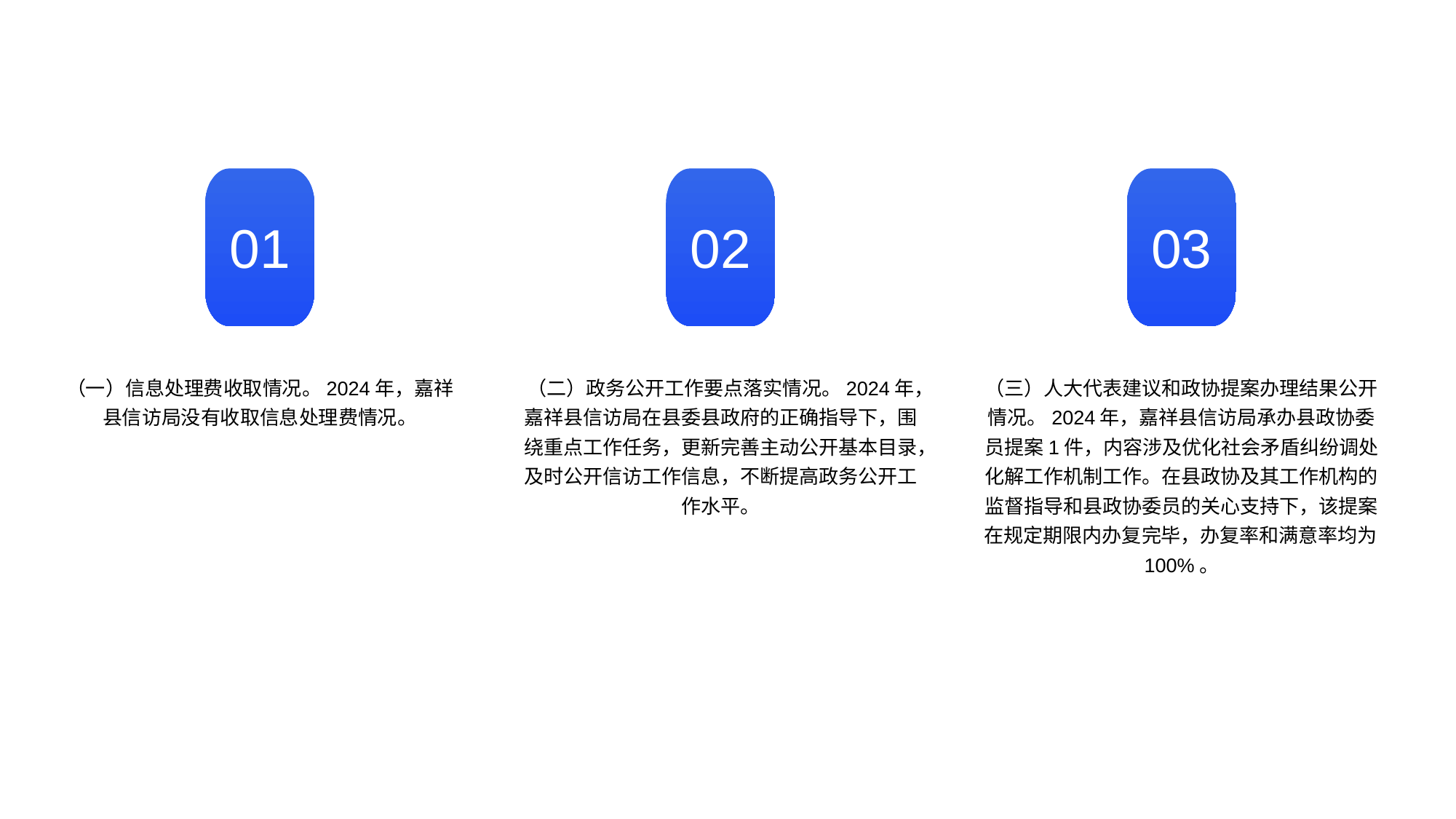

单击此处添加标题内容

01
02
03
（一）信息处理费收取情况。2024年，嘉祥县信访局没有收取信息处理费情况。
（二）政务公开工作要点落实情况。2024年，嘉祥县信访局在县委县政府的正确指导下，围绕重点工作任务，更新完善主动公开基本目录，及时公开信访工作信息，不断提高政务公开工作水平。
（三）人大代表建议和政协提案办理结果公开情况。2024年，嘉祥县信访局承办县政协委员提案1件，内容涉及优化社会矛盾纠纷调处化解工作机制工作。在县政协及其工作机构的监督指导和县政协委员的关心支持下，该提案在规定期限内办复完毕，办复率和满意率均为100%。